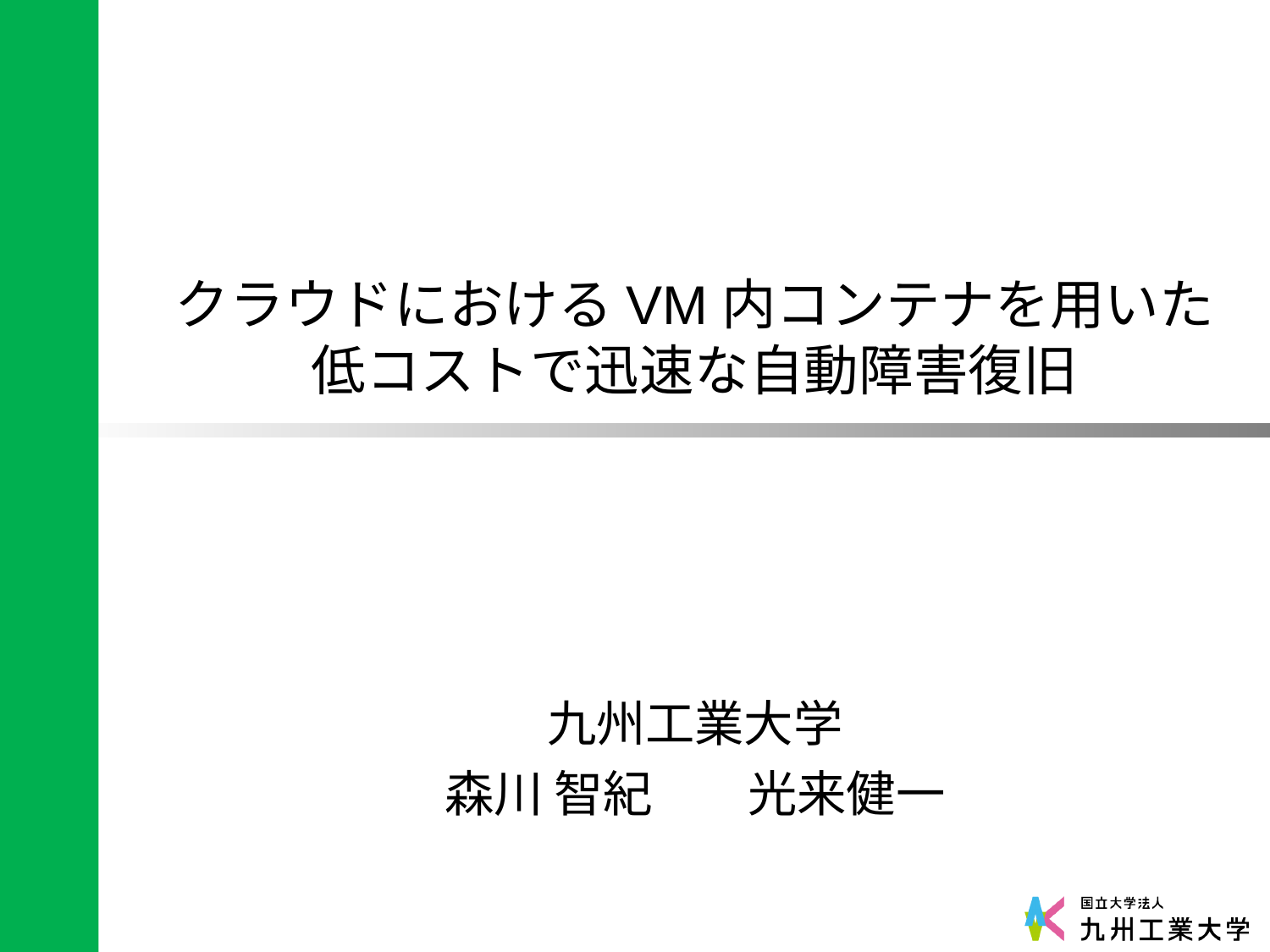

# クラウドにおけるVM内コンテナを用いた 低コストで迅速な自動障害復旧
九州工業大学
森川 智紀	　光来健一